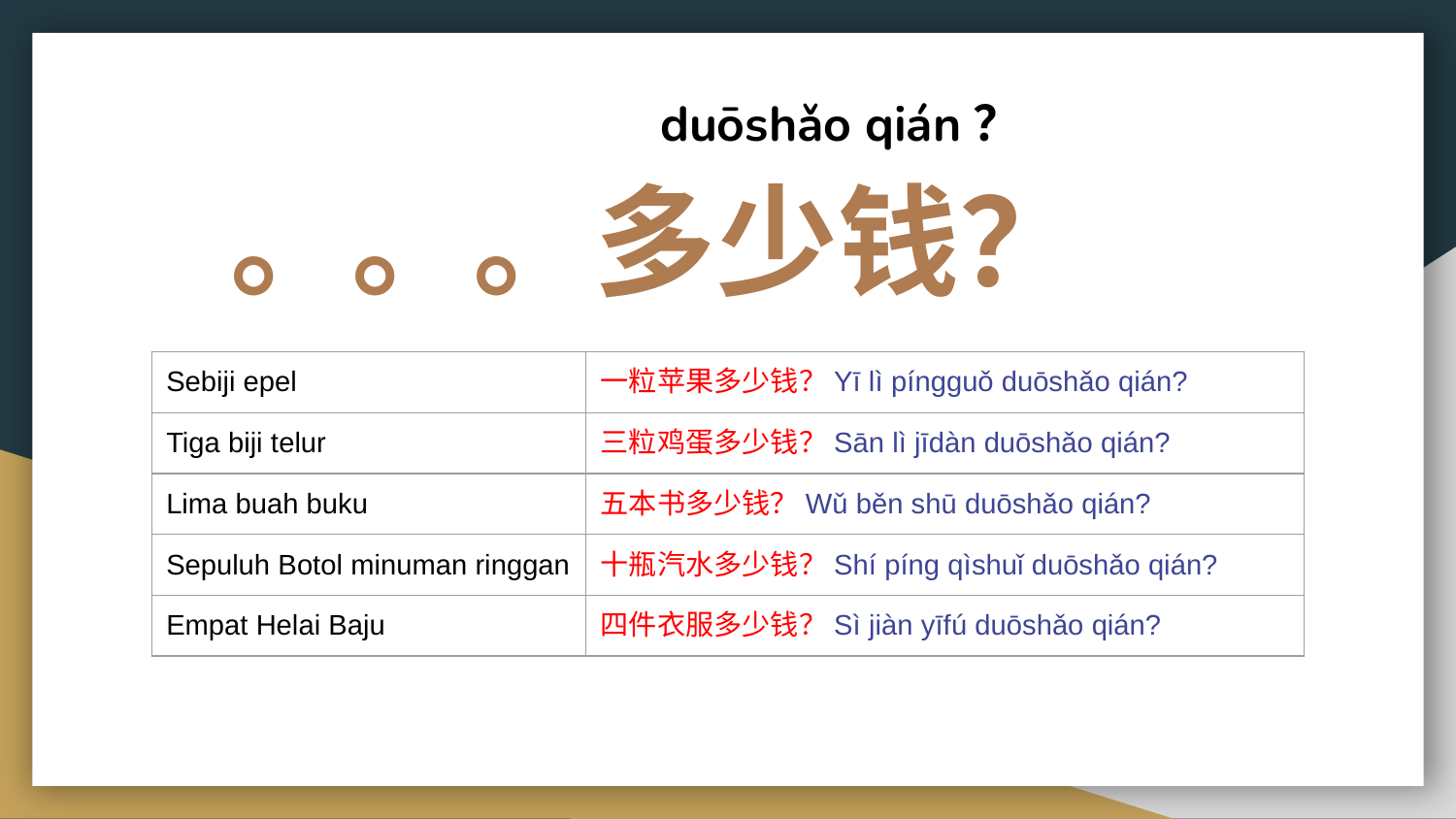

duōshǎo qián？
。。。多少钱？
| Sebiji epel | 一粒苹果多少钱？Yī lì píngguǒ duōshǎo qián? |
| --- | --- |
| Tiga biji telur | 三粒鸡蛋多少钱？Sān lì jīdàn duōshǎo qián? |
| Lima buah buku | 五本书多少钱？Wǔ běn shū duōshǎo qián? |
| Sepuluh Botol minuman ringgan | 十瓶汽水多少钱？Shí píng qìshuǐ duōshǎo qián? |
| Empat Helai Baju | 四件衣服多少钱？Sì jiàn yīfú duōshǎo qián? |